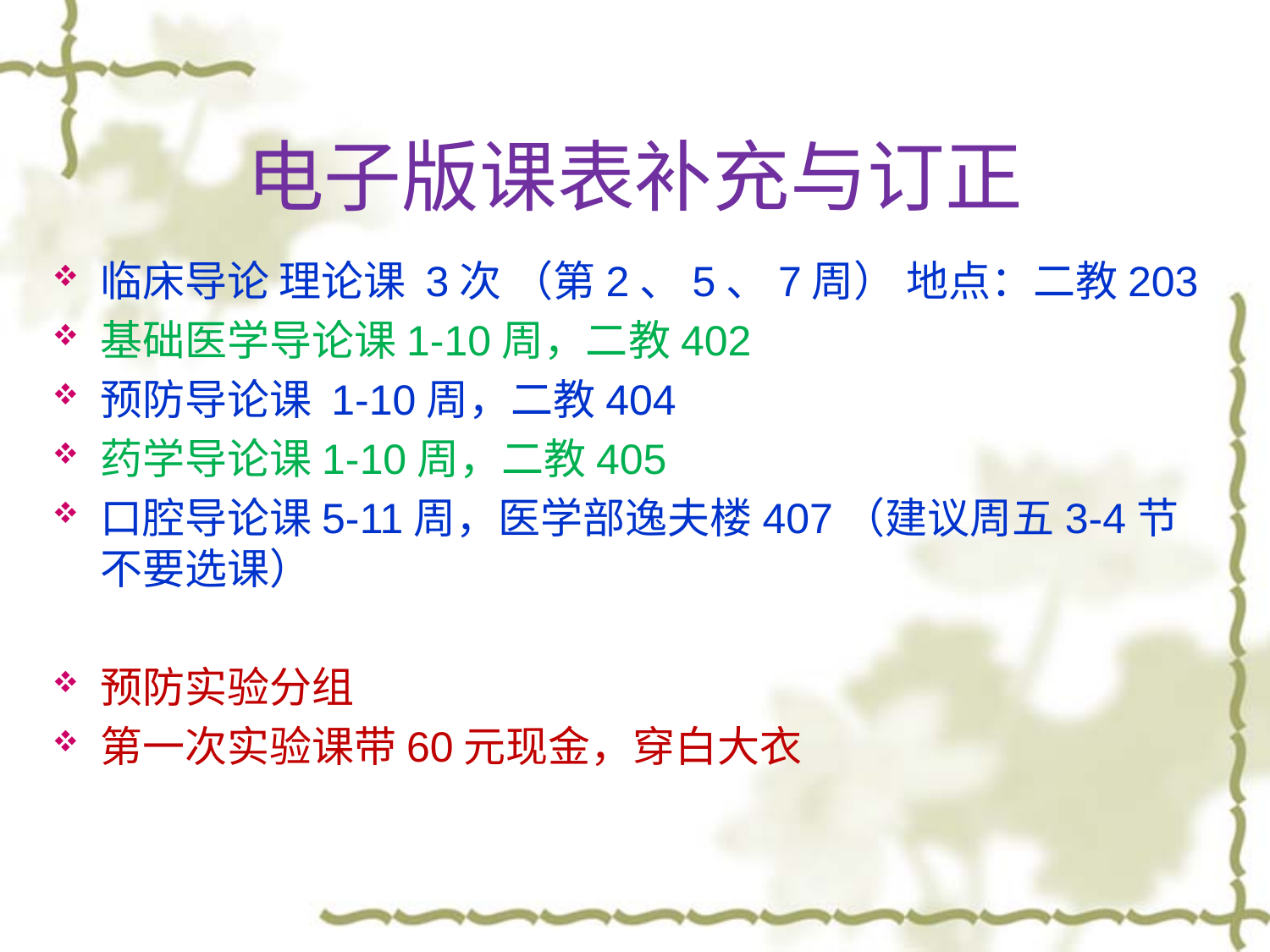

# 电子版课表补充与订正
临床导论 理论课 3次 （第2、5、7周） 地点：二教203
基础医学导论课1-10周，二教402
预防导论课 1-10周，二教404
药学导论课1-10周，二教405
口腔导论课5-11周，医学部逸夫楼407（建议周五3-4节不要选课）

预防实验分组
第一次实验课带60元现金，穿白大衣